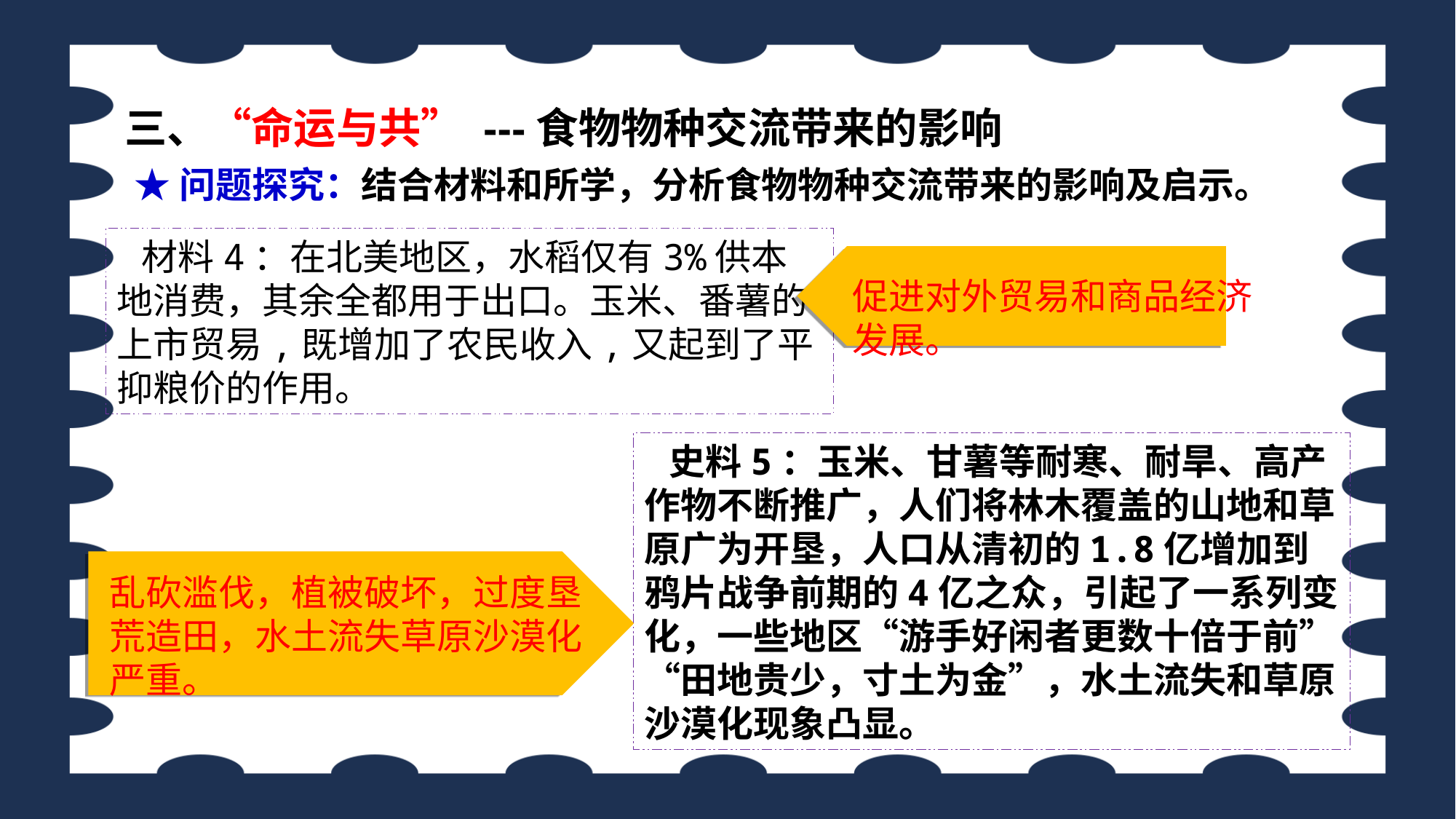

三、“命运与共” ---食物物种交流带来的影响
★问题探究：结合材料和所学，分析食物物种交流带来的影响及启示。
  材料4：在北美地区，水稻仅有3%供本地消费，其余全都用于出口。玉米、番薯的上市贸易,既增加了农民收入,又起到了平抑粮价的作用。

促进对外贸易和商品经济发展。
  史料5：玉米、甘薯等耐寒、耐旱、高产作物不断推广，人们将林木覆盖的山地和草原广为开垦，人口从清初的1.8亿增加到鸦片战争前期的4亿之众，引起了一系列变化，一些地区“游手好闲者更数十倍于前”“田地贵少，寸土为金”，水土流失和草原沙漠化现象凸显。

乱砍滥伐，植被破坏，过度垦荒造田，水土流失草原沙漠化严重。